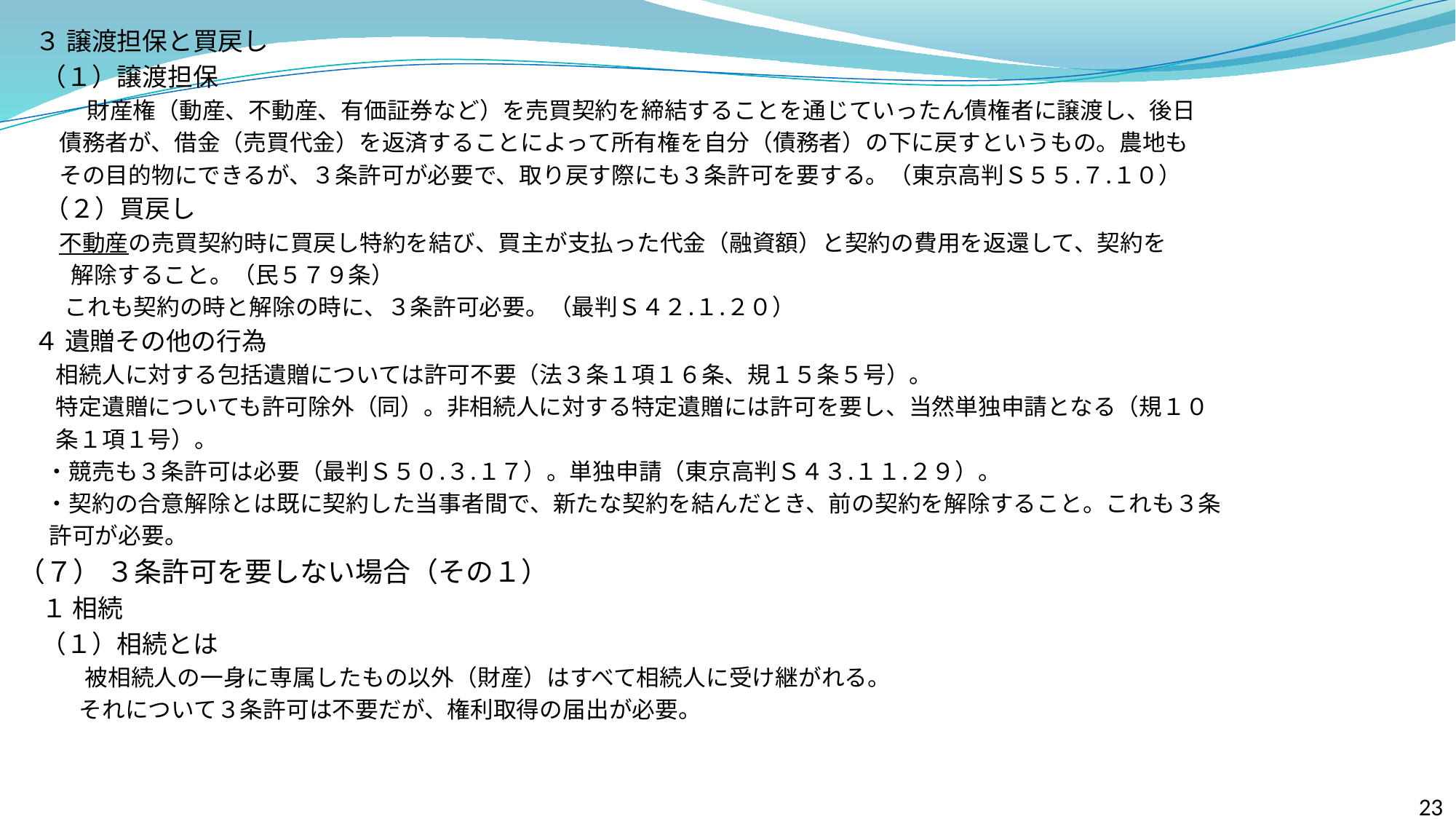

３ 譲渡担保と買戻し
    （１）譲渡担保
　　   　　　　財産権（動産、不動産、有価証券など）を売買契約を締結することを通じていったん債権者に譲渡し、後日
        債務者が、借金（売買代金）を返済することによって所有権を自分（債務者）の下に戻すというもの。農地も
        その目的物にできるが、３条許可が必要で、取り戻す際にも３条許可を要する。（東京高判Ｓ５５.７.１０）
     （２）買戻し
        不動産の売買契約時に買戻し特約を結び、買主が支払った代金（融資額）と契約の費用を返還して、契約を
　      解除すること。（民５７９条）
         これも契約の時と解除の時に、３条許可必要。（最判Ｓ４２.１.２０）
   ４ 遺贈その他の行為
　   相続人に対する包括遺贈については許可不要（法３条１項１６条、規１５条５号）。
　   特定遺贈についても許可除外（同）。非相続人に対する特定遺贈には許可を要し、当然単独申請となる（規１０
　   条１項１号）。
　 ・競売も３条許可は必要（最判Ｓ５０.３.１７）。単独申請（東京高判Ｓ４３.１１.２９）。
　 ・契約の合意解除とは既に契約した当事者間で、新たな契約を結んだとき、前の契約を解除すること。これも３条
      許可が必要。
（７） ３条許可を要しない場合（その１）
　   １ 相続
    （１）相続とは
　　 　　  被相続人の一身に専属したもの以外（財産）はすべて相続人に受け継がれる。
　　   それについて３条許可は不要だが、権利取得の届出が必要。

23